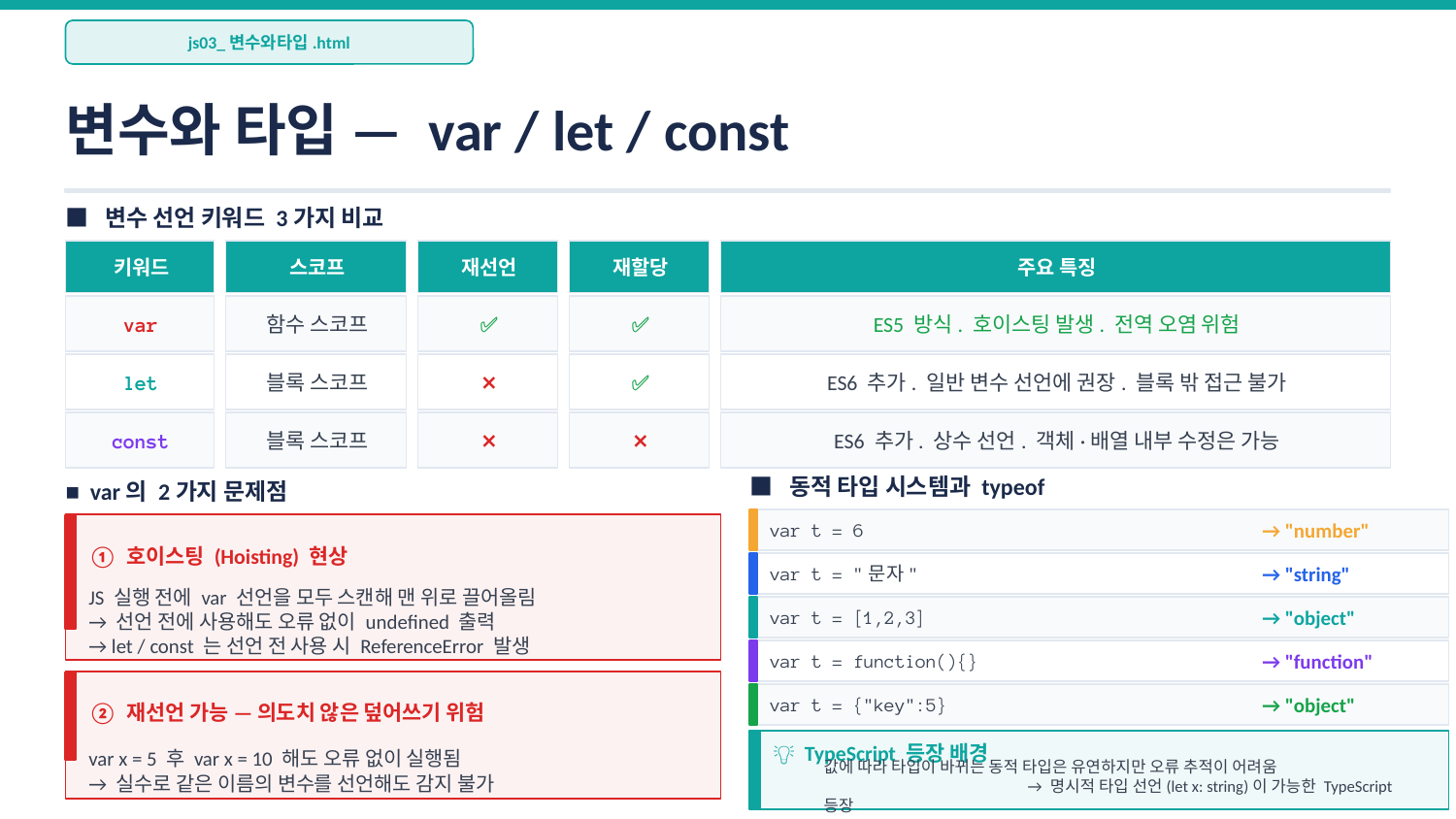

js03_변수와타입.html
변수와 타입 — var / let / const

■  변수 선언 키워드 3가지 비교

키워드

스코프

재선언

재할당

주요 특징

var

함수 스코프

✅

✅

ES5 방식. 호이스팅 발생. 전역 오염 위험

let

블록 스코프

❌

✅

ES6 추가. 일반 변수 선언에 권장. 블록 밖 접근 불가

const

블록 스코프

❌

❌

ES6 추가. 상수 선언. 객체·배열 내부 수정은 가능
■  동적 타입 시스템과 typeof
■  var의 2가지 문제점

var t = 6
→ "number"

① 호이스팅 (Hoisting) 현상

var t = "문자"
→ "string"
JS 실행 전에 var 선언을 모두 스캔해 맨 위로 끌어올림
→ 선언 전에 사용해도 오류 없이 undefined 출력
→ let / const 는 선언 전 사용 시 ReferenceError 발생

var t = [1,2,3]
→ "object"

var t = function(){}
→ "function"

var t = {"key":5}
→ "object"
② 재선언 가능 — 의도치 않은 덮어쓰기 위험

💡  TypeScript 등장 배경
var x = 5 후 var x = 10 해도 오류 없이 실행됨
→ 실수로 같은 이름의 변수를 선언해도 감지 불가
값에 따라 타입이 바뀌는 동적 타입은 유연하지만 오류 추적이 어려움
                                                        → 명시적 타입 선언(let x: string)이 가능한 TypeScript 등장